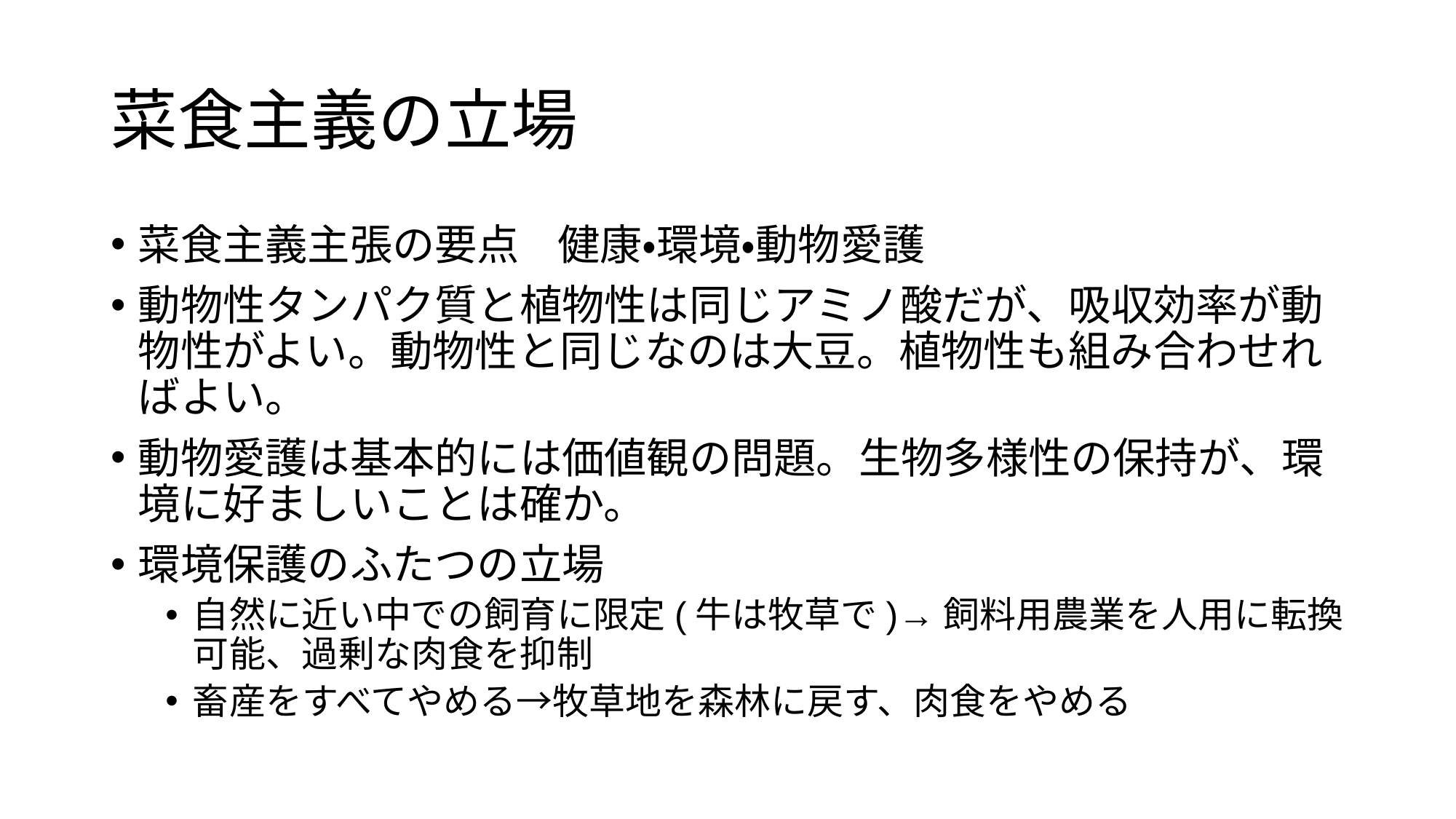

# 菜食主義の立場
菜食主義主張の要点    健康・環境・動物愛護
動物性タンパク質と植物性は同じアミノ酸だが、吸収効率が動物性がよい。動物性と同じなのは大豆。植物性も組み合わせればよい。
動物愛護は基本的には価値観の問題。生物多様性の保持が、環境に好ましいことは確か。
環境保護のふたつの立場
自然に近い中での飼育に限定(牛は牧草で)→飼料用農業を人用に転換可能、過剰な肉食を抑制
畜産をすべてやめる→牧草地を森林に戻す、肉食をやめる